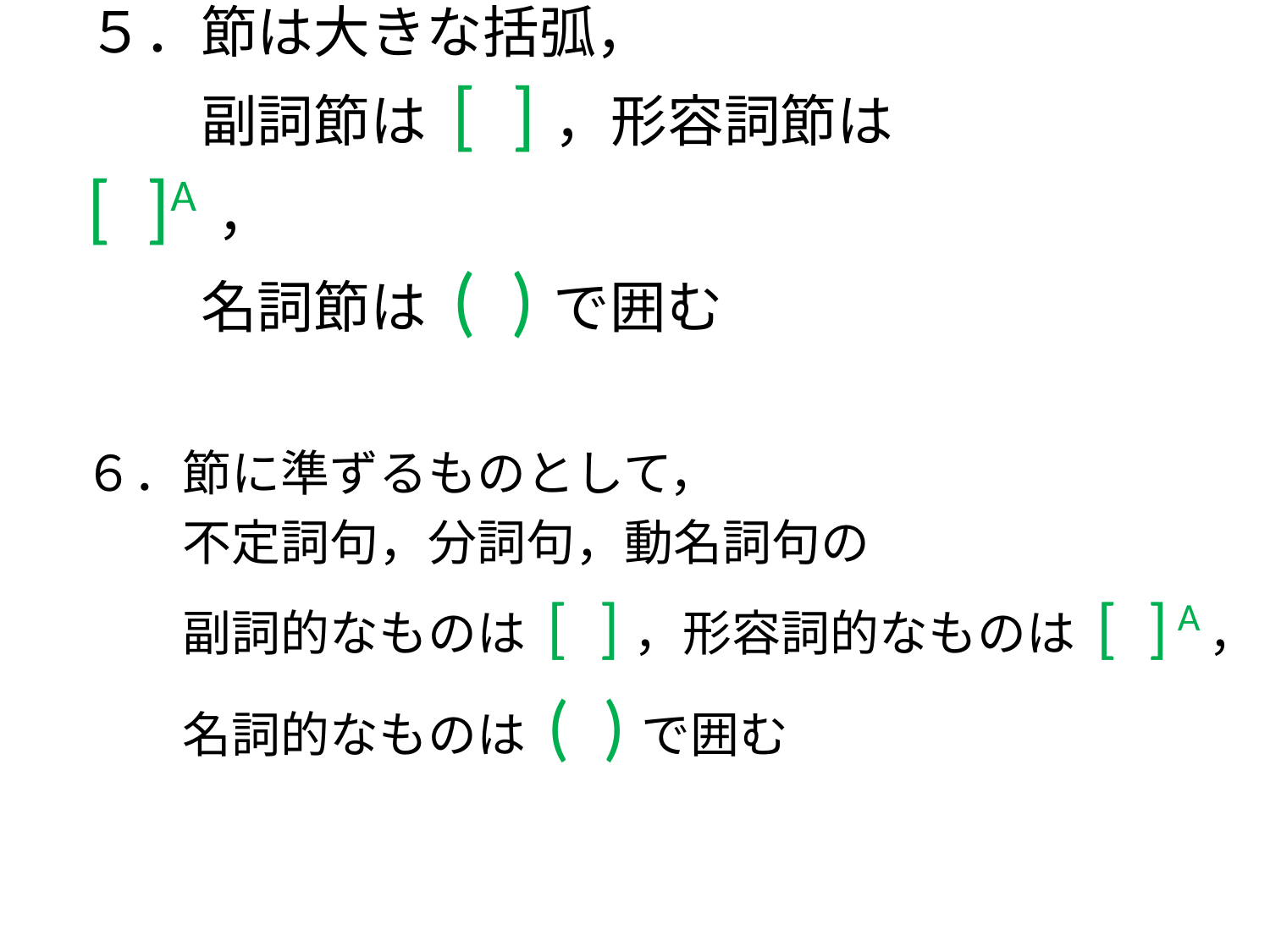

# ５．節は大きな括弧， 　　副詞節は [  ]，形容詞節は [  ]A ， 　　名詞節は (  )で囲む
６．節に準ずるものとして，
　　不定詞句，分詞句，動名詞句の
　　副詞的なものは [  ]，形容詞的なものは [  ] A，
　　名詞的なものは (  )で囲む